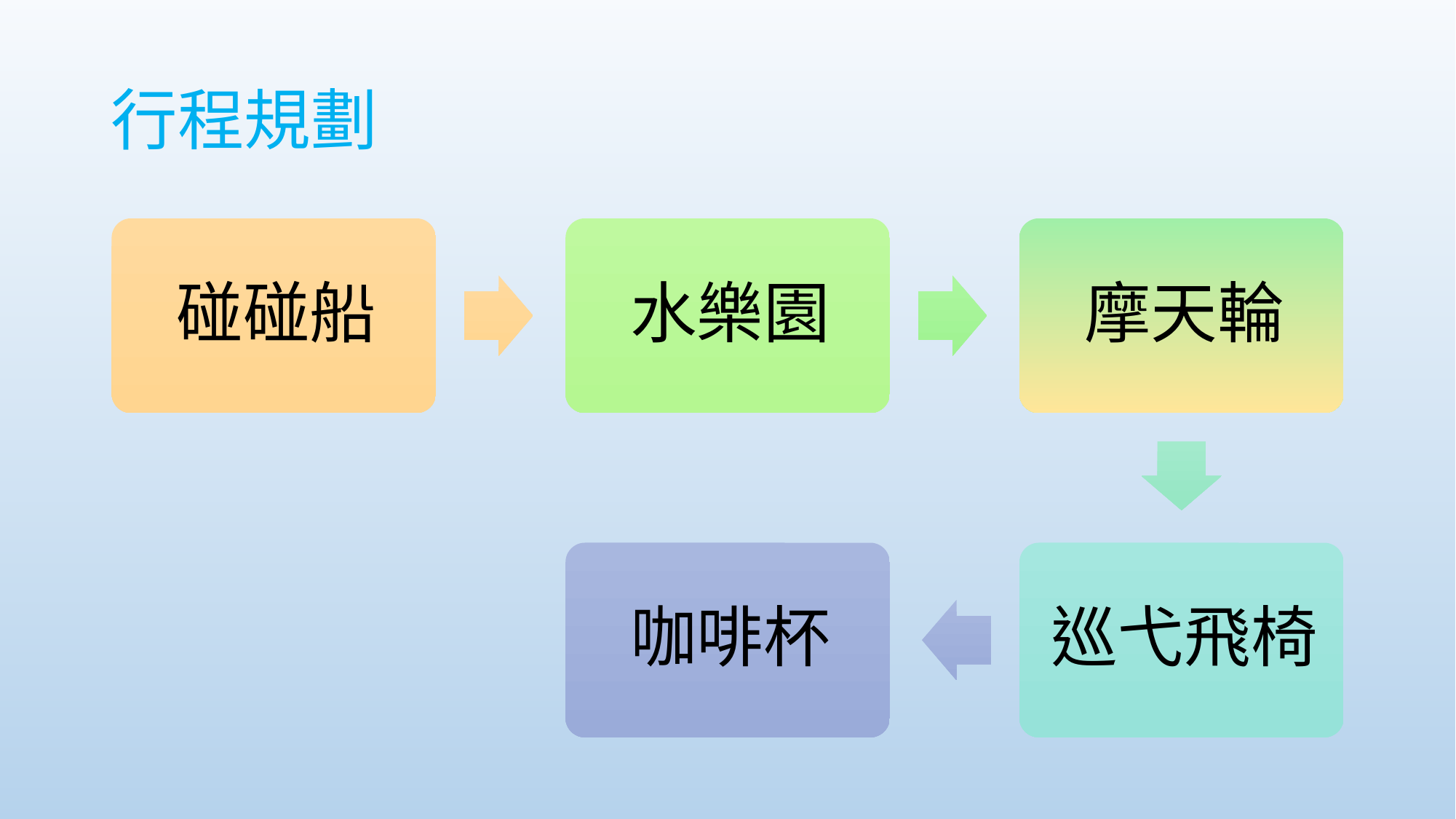

# 行程規劃
碰碰船

水樂園

摩天輪

巡弋飛椅

咖啡杯